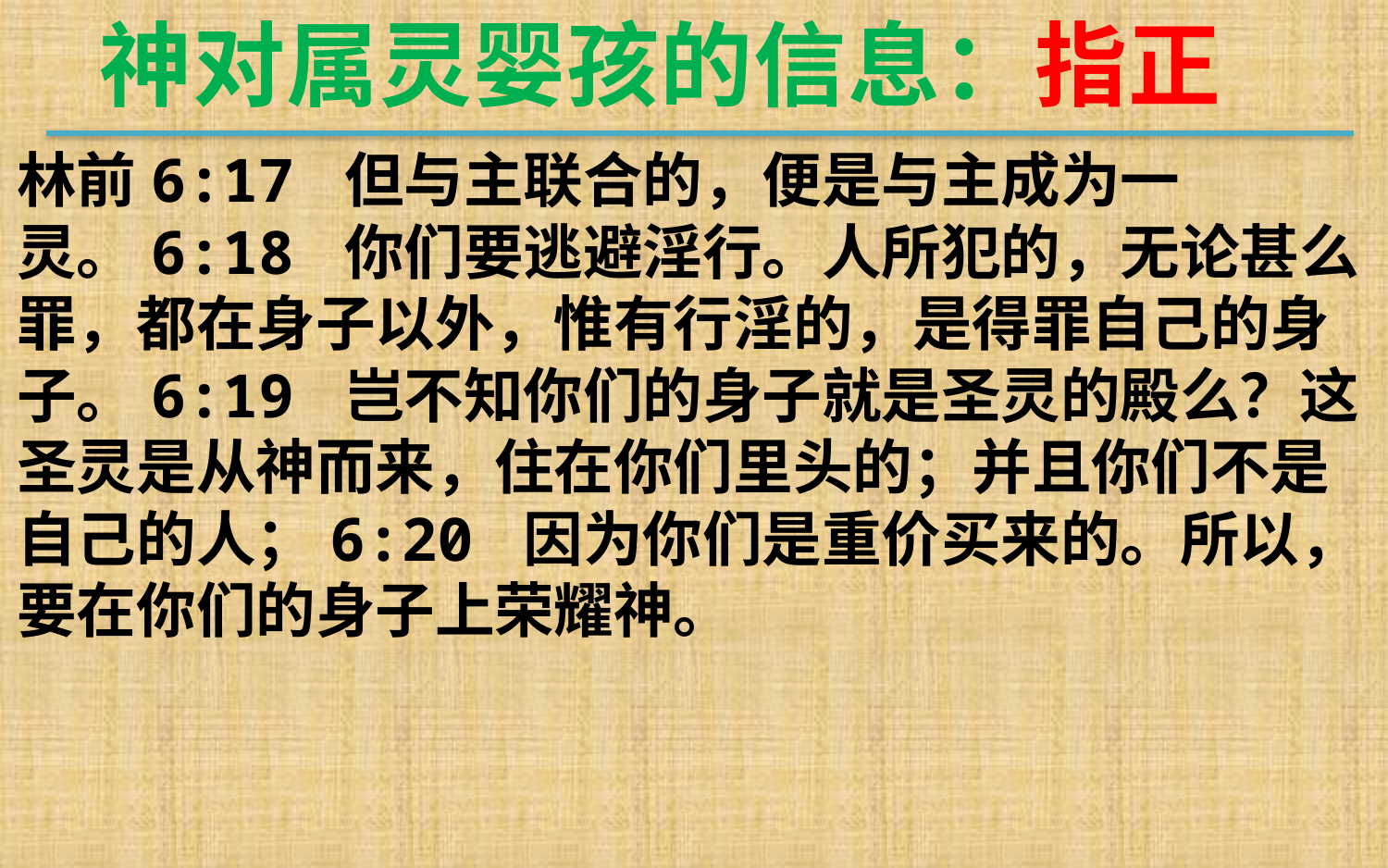

神对属灵婴孩的信息：指正
林前6:17 但与主联合的，便是与主成为一灵。6:18 你们要逃避淫行。人所犯的，无论甚么罪，都在身子以外，惟有行淫的，是得罪自己的身子。6:19 岂不知你们的身子就是圣灵的殿么？这圣灵是从神而来，住在你们里头的；并且你们不是自己的人；6:20 因为你们是重价买来的。所以，要在你们的身子上荣耀神。